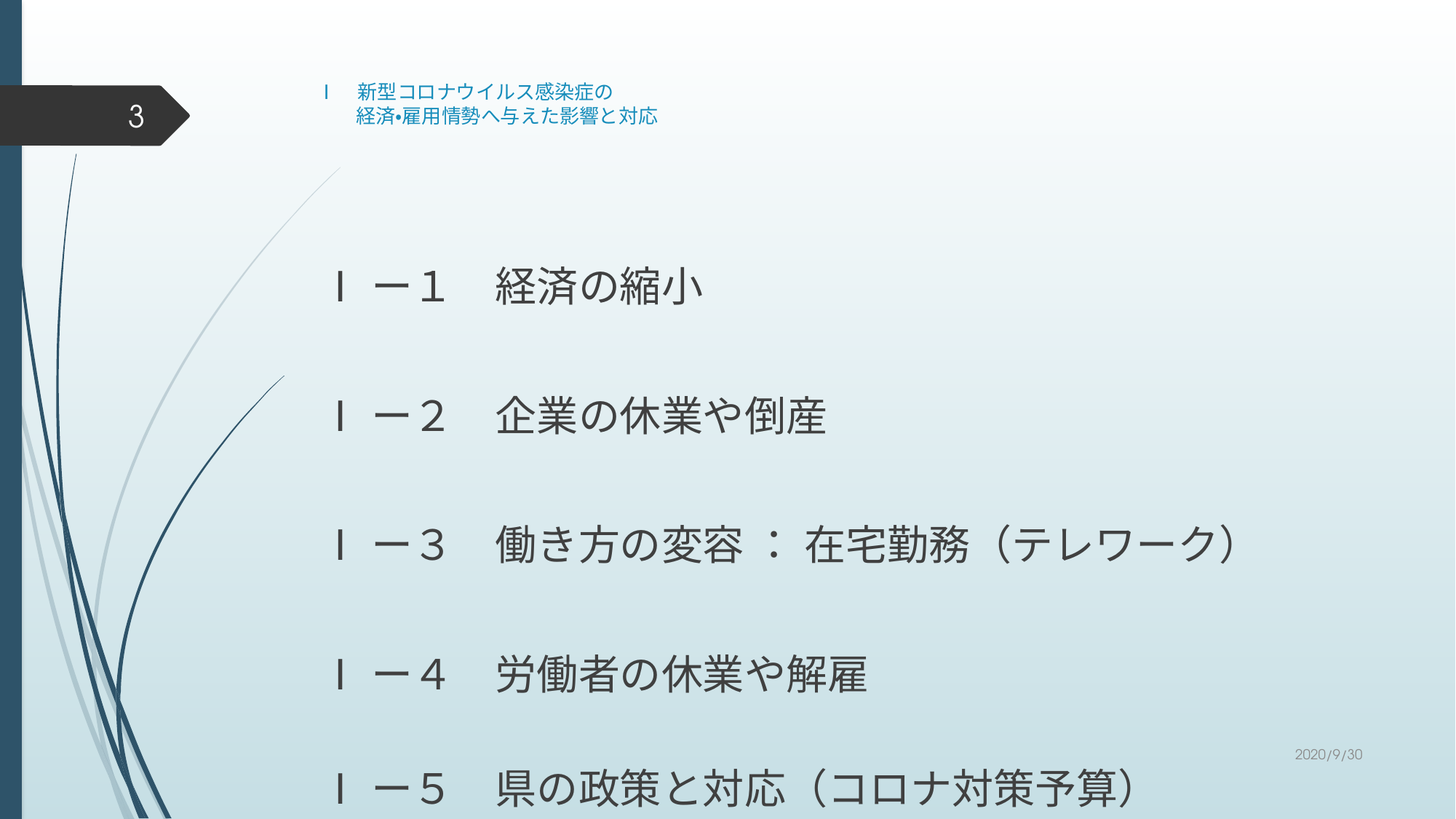

# Ⅰ　新型コロナウイルス感染症の 　　経済・雇用情勢へ与えた影響と対応
3
Ⅰー１　経済の縮小

Ⅰー２　企業の休業や倒産

Ⅰー３　働き方の変容 ： 在宅勤務（テレワーク）

Ⅰー４　労働者の休業や解雇
Ⅰー５　県の政策と対応（コロナ対策予算）

2020/9/30